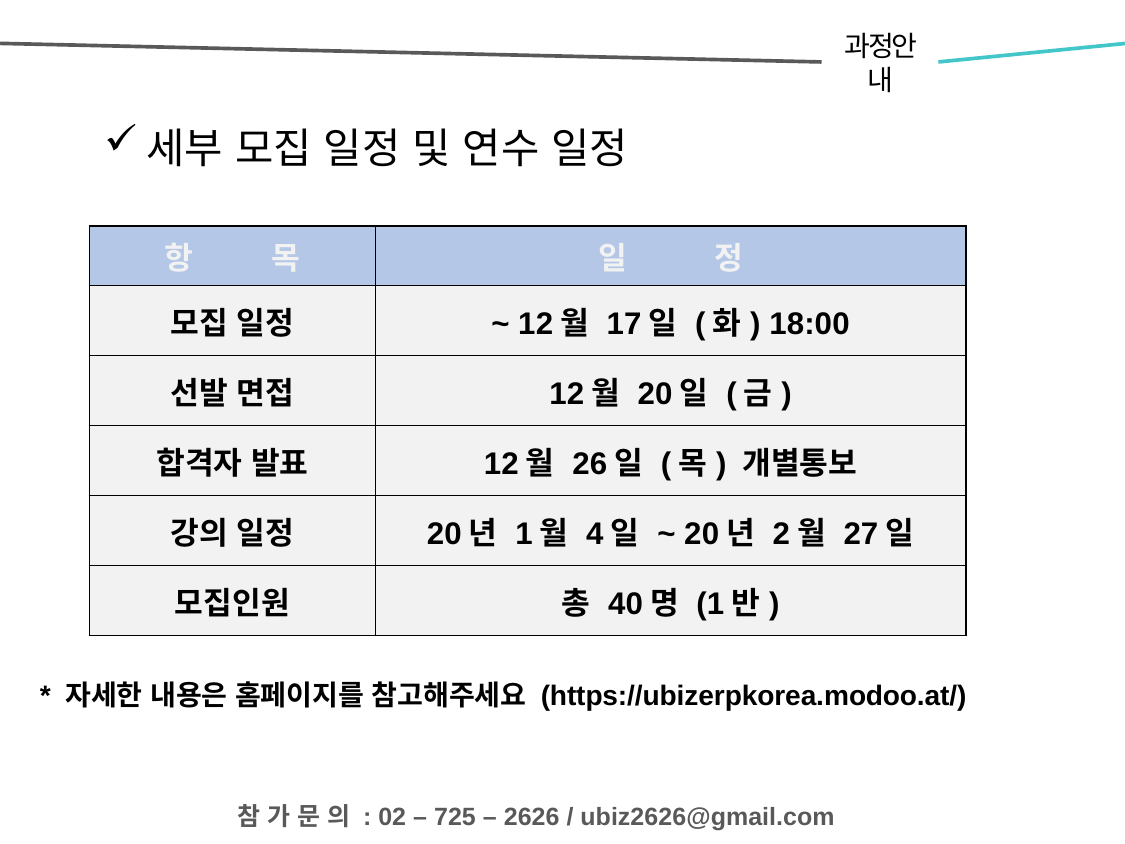

과정안내
세부 모집 일정 및 연수 일정
| 항 목 | 일 정 |
| --- | --- |
| 모집 일정 | ~ 12월 17일 (화) 18:00 |
| 선발 면접 | 12월 20일 (금) |
| 합격자 발표 | 12월 26일 (목) 개별통보 |
| 강의 일정 | 20년 1월 4일 ~ 20년 2월 27일 |
| 모집인원 | 총 40명 (1반) |
* 자세한 내용은 홈페이지를 참고해주세요 (https://ubizerpkorea.modoo.at/)
참 가 문 의 : 02 – 725 – 2626 / ubiz2626@gmail.com